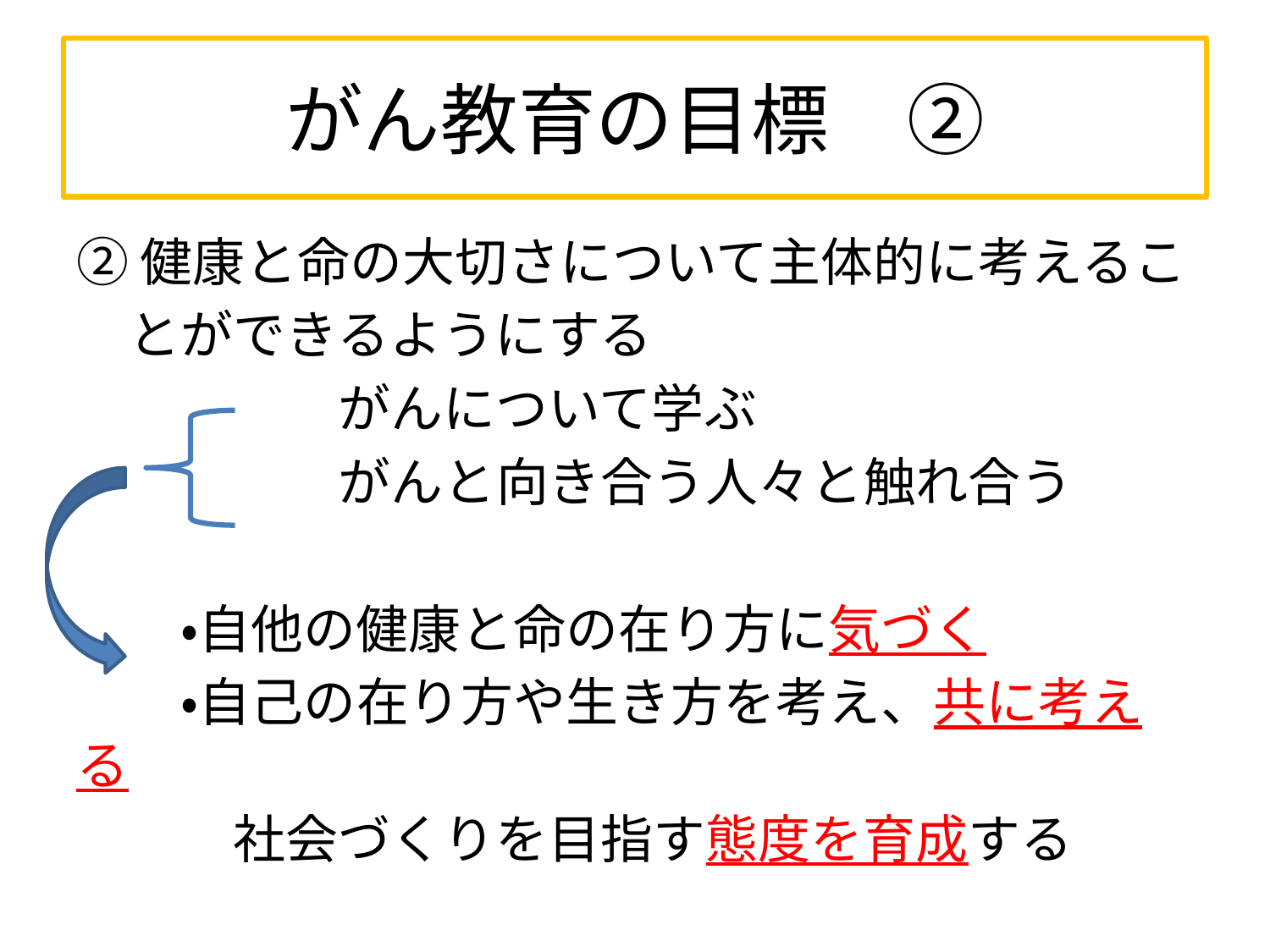

# がん教育の目標　②
②健康と命の大切さについて主体的に考えるこ
　とができるようにする
　　　　　がんについて学ぶ
　　　　　がんと向き合う人々と触れ合う

　　・自他の健康と命の在り方に気づく
　　・自己の在り方や生き方を考え、共に考える
　　　社会づくりを目指す態度を育成する